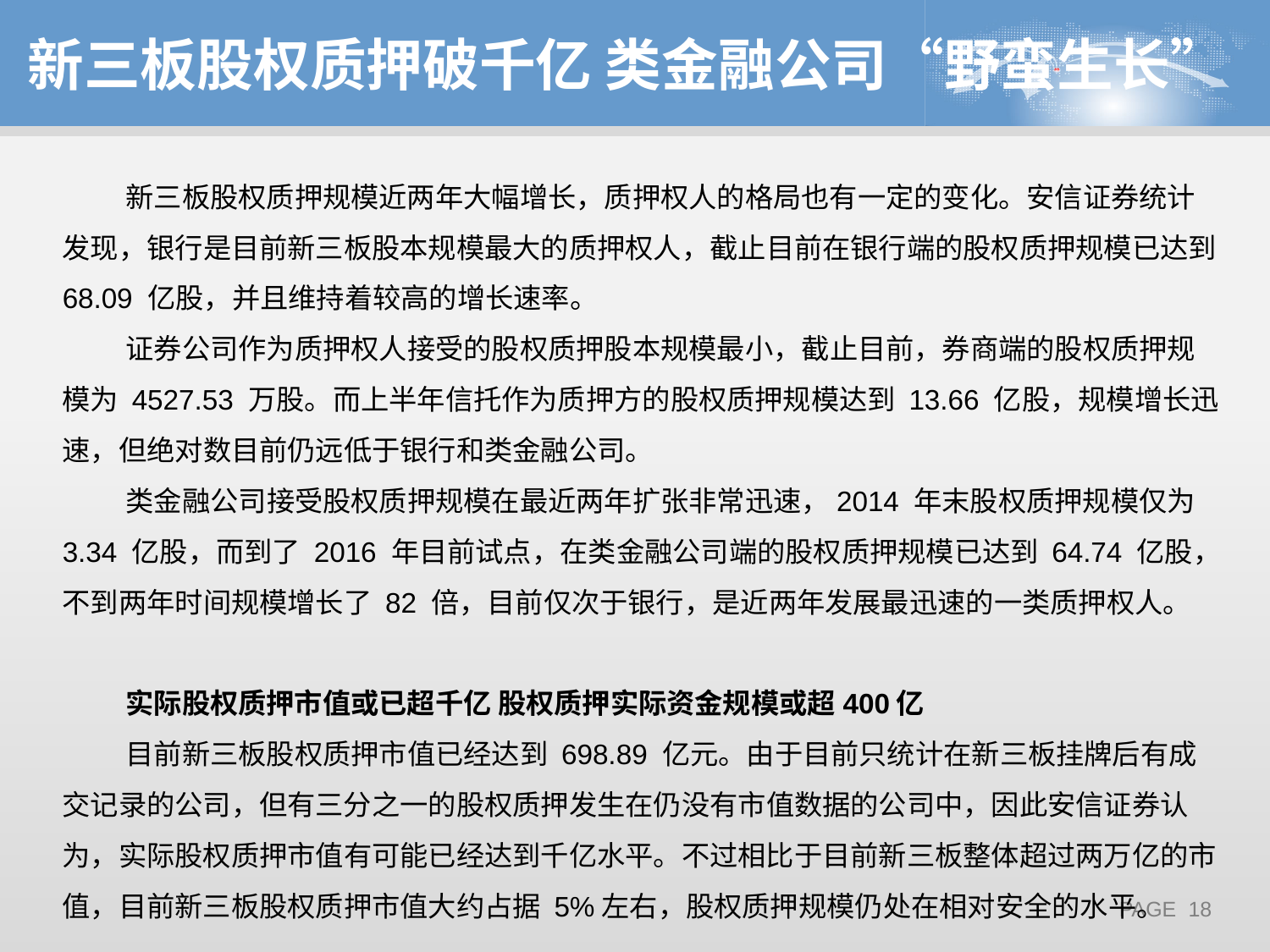

新三板股权质押破千亿 类金融公司“野蛮生长”
新三板股权质押规模近两年大幅增长，质押权人的格局也有一定的变化。安信证券统计发现，银行是目前新三板股本规模最大的质押权人，截止目前在银行端的股权质押规模已达到 68.09 亿股，并且维持着较高的增长速率。
证券公司作为质押权人接受的股权质押股本规模最小，截止目前，券商端的股权质押规模为 4527.53 万股。而上半年信托作为质押方的股权质押规模达到 13.66 亿股，规模增长迅速，但绝对数目前仍远低于银行和类金融公司。
类金融公司接受股权质押规模在最近两年扩张非常迅速，2014 年末股权质押规模仅为 3.34 亿股，而到了 2016 年目前试点，在类金融公司端的股权质押规模已达到 64.74 亿股，不到两年时间规模增长了 82 倍，目前仅次于银行，是近两年发展最迅速的一类质押权人。

实际股权质押市值或已超千亿 股权质押实际资金规模或超400亿
目前新三板股权质押市值已经达到 698.89 亿元。由于目前只统计在新三板挂牌后有成交记录的公司，但有三分之一的股权质押发生在仍没有市值数据的公司中，因此安信证券认为，实际股权质押市值有可能已经达到千亿水平。不过相比于目前新三板整体超过两万亿的市值，目前新三板股权质押市值大约占据 5%左右，股权质押规模仍处在相对安全的水平。